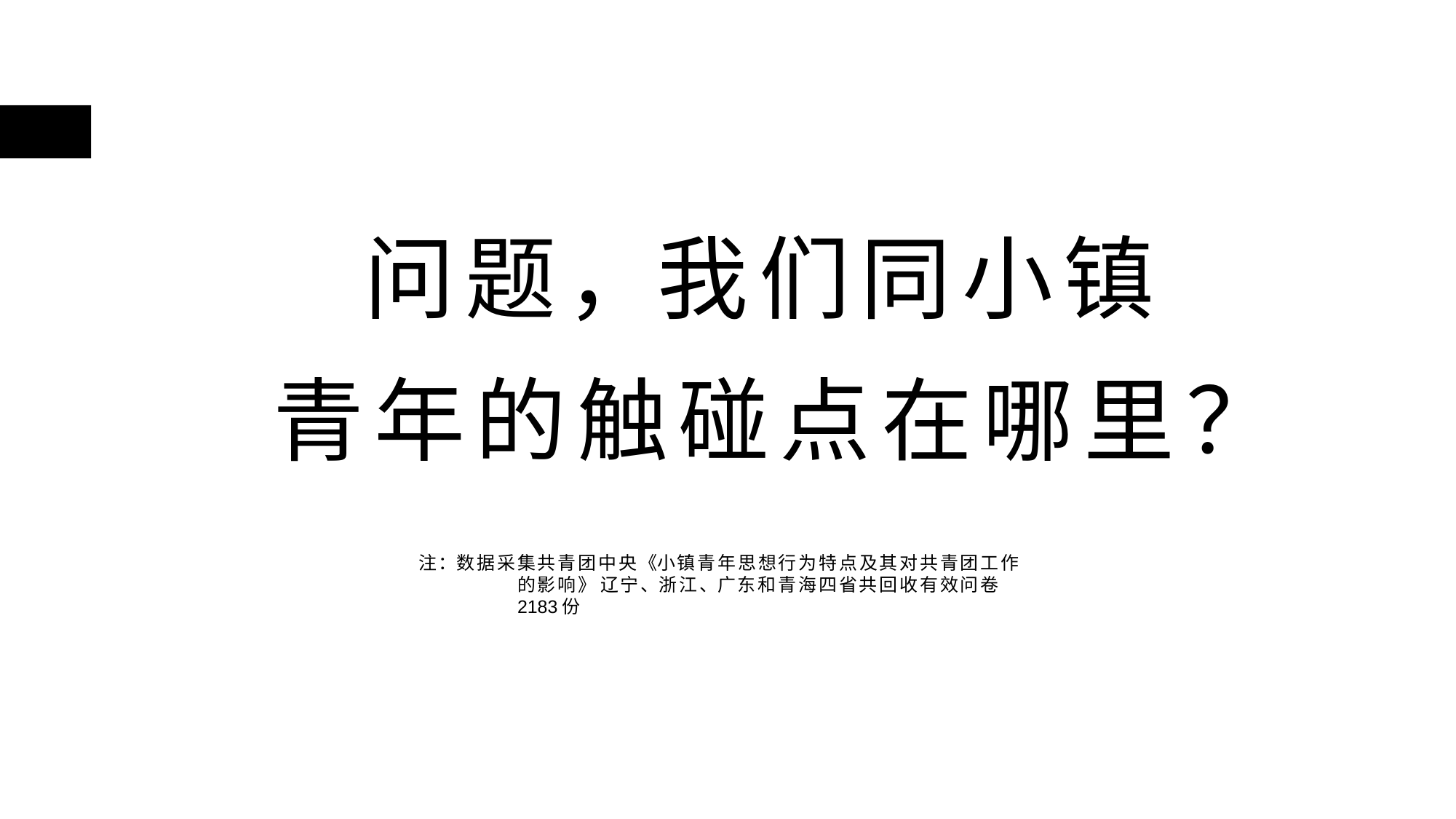

# 问题，我们同小镇 青年的触碰点在哪里？
注：数据采集共青团中央《小镇青年思想行为特点及其对共青团工作的影响》 辽宁、浙江、广东和青海四省共回收有效问卷2183份